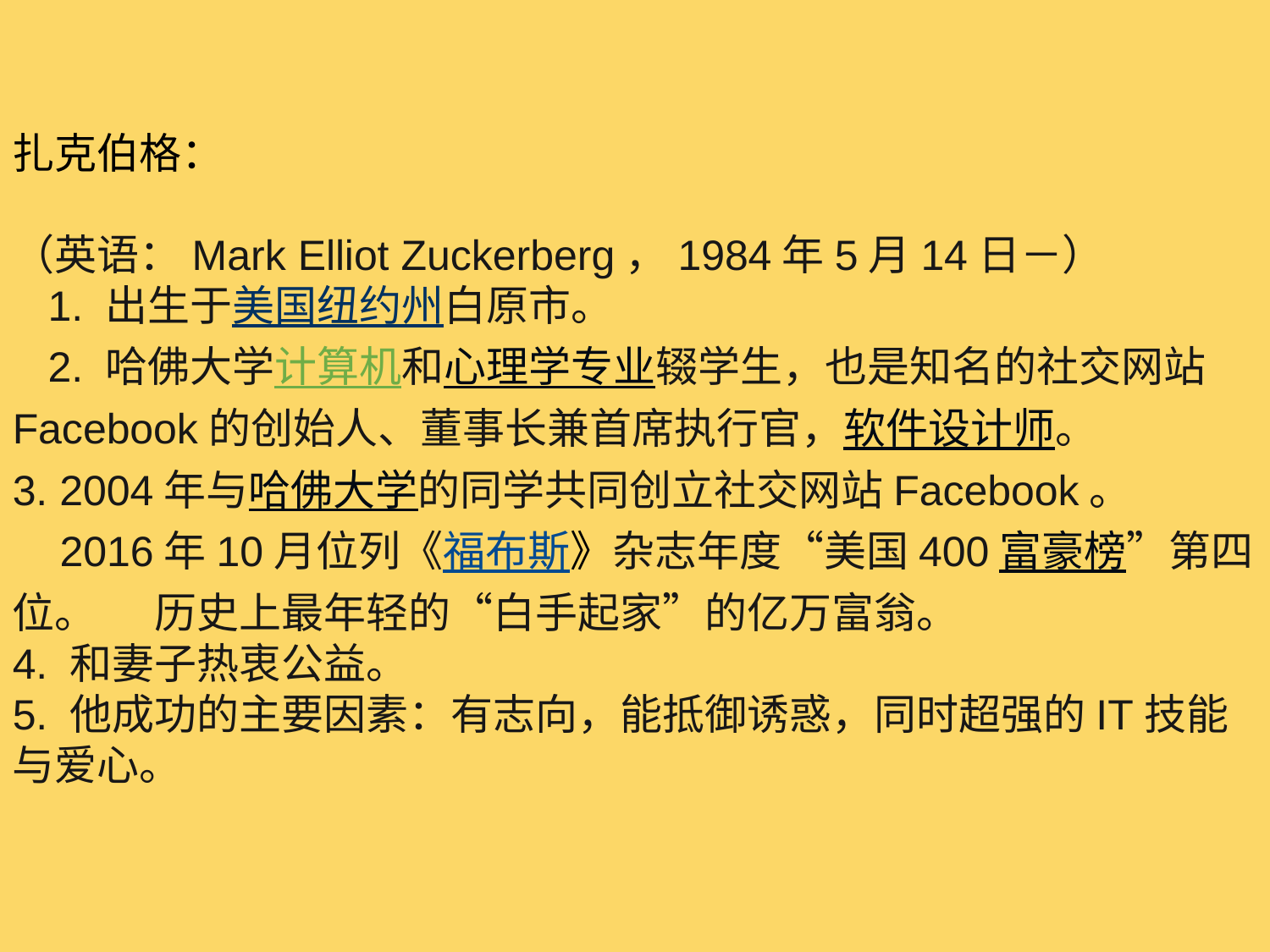

扎克伯格：

（英语：Mark Elliot Zuckerberg，1984年5月14日－）
   1. 出生于美国纽约州白原市。
   2. 哈佛大学计算机和心理学专业辍学生，也是知名的社交网站    Facebook的创始人、董事长兼首席执行官，软件设计师。
3. 2004年与哈佛大学的同学共同创立社交网站Facebook。
    2016年10月位列《福布斯》杂志年度“美国400富豪榜”第四位。      历史上最年轻的“白手起家”的亿万富翁。
4. 和妻子热衷公益。
5. 他成功的主要因素：有志向，能抵御诱惑，同时超强的IT技能与爱心。